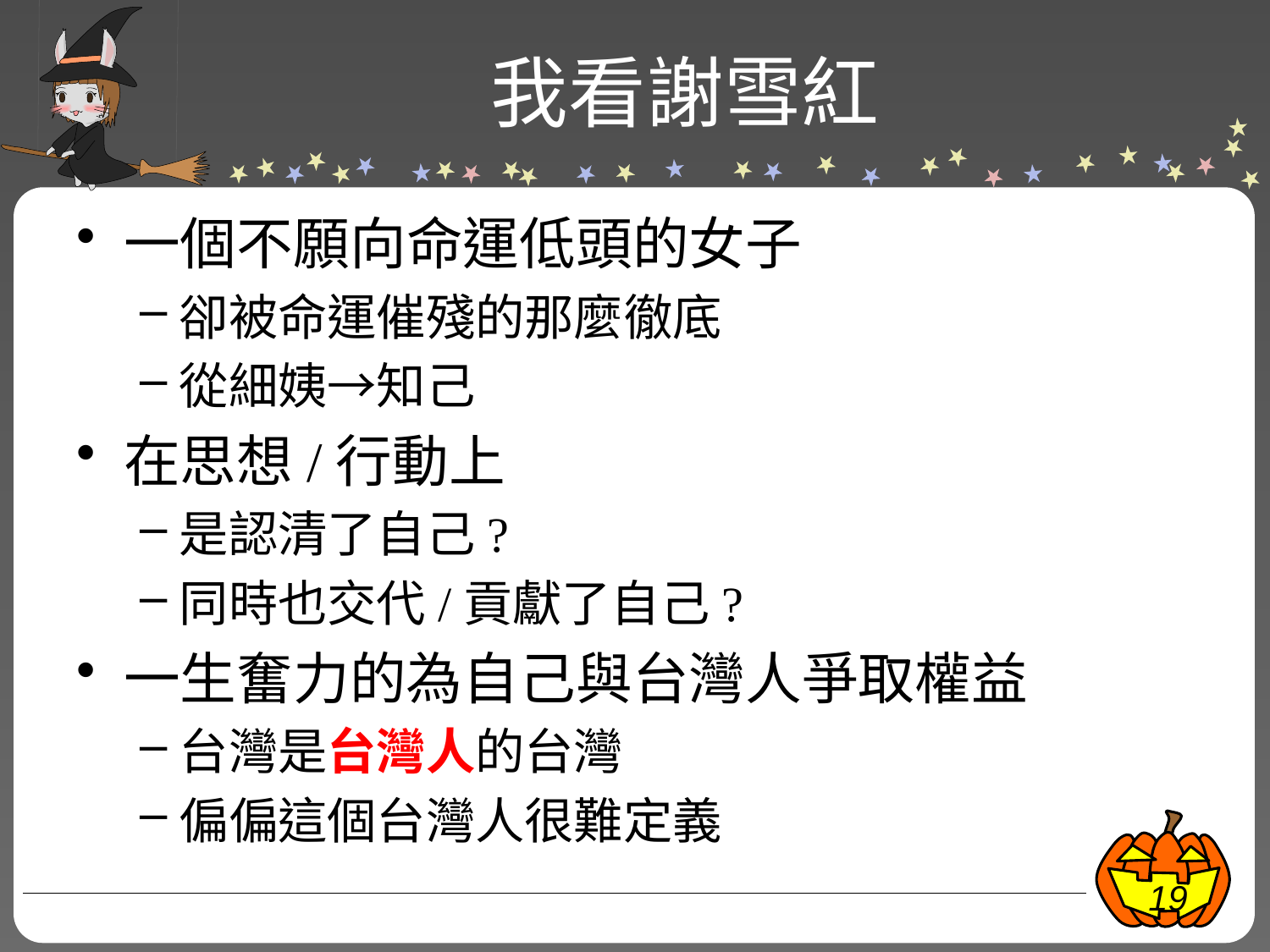

# 我看謝雪紅
一個不願向命運低頭的女子
卻被命運催殘的那麼徹底
從細姨→知己
在思想/行動上
是認清了自己?
同時也交代/貢獻了自己?
一生奮力的為自己與台灣人爭取權益
台灣是台灣人的台灣
偏偏這個台灣人很難定義
19